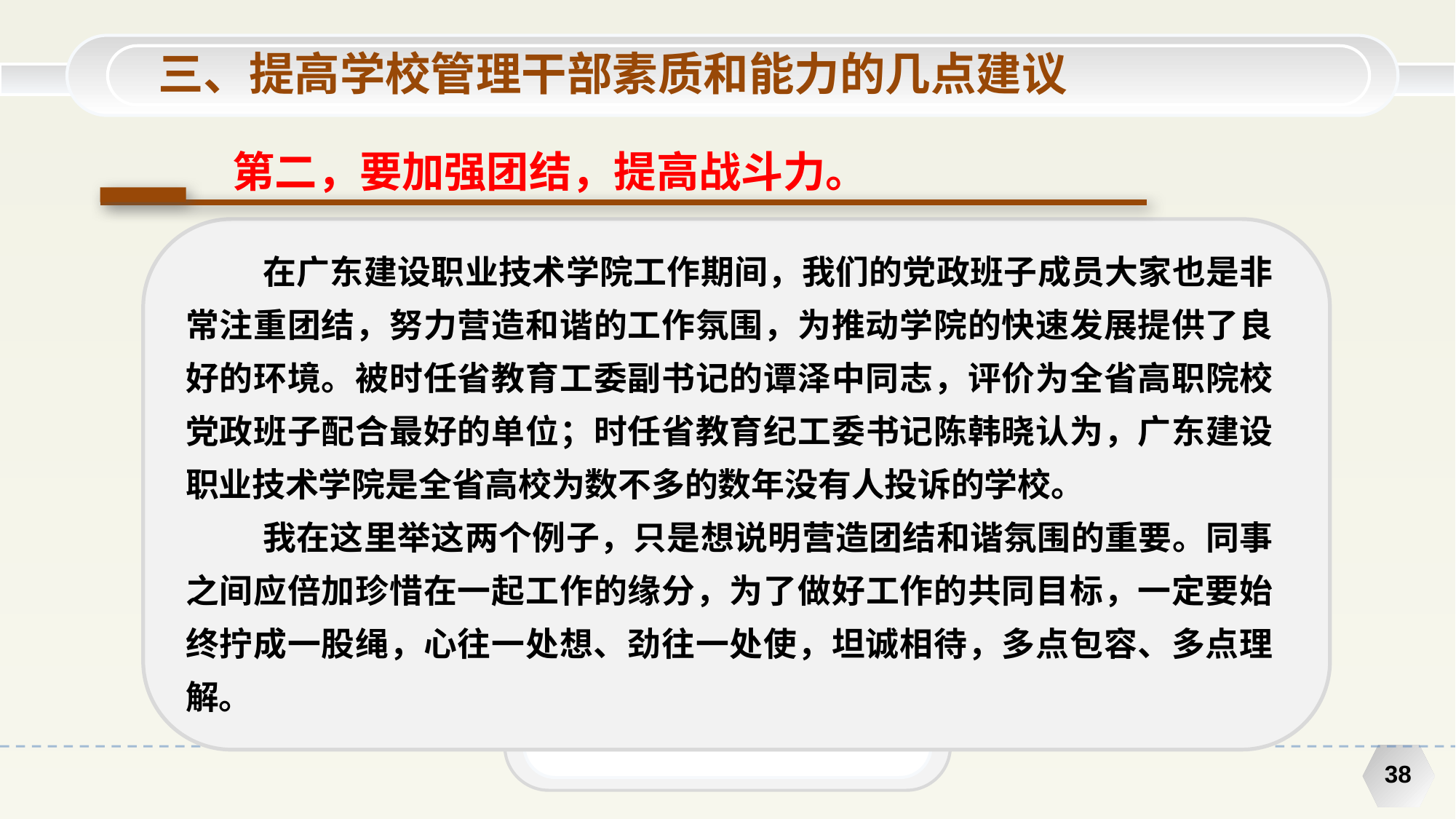

三、提高学校管理干部素质和能力的几点建议
 第二，要加强团结，提高战斗力。

在广东建设职业技术学院工作期间，我们的党政班子成员大家也是非常注重团结，努力营造和谐的工作氛围，为推动学院的快速发展提供了良好的环境。被时任省教育工委副书记的谭泽中同志，评价为全省高职院校党政班子配合最好的单位；时任省教育纪工委书记陈韩晓认为，广东建设职业技术学院是全省高校为数不多的数年没有人投诉的学校。
我在这里举这两个例子，只是想说明营造团结和谐氛围的重要。同事之间应倍加珍惜在一起工作的缘分，为了做好工作的共同目标，一定要始终拧成一股绳，心往一处想、劲往一处使，坦诚相待，多点包容、多点理解。